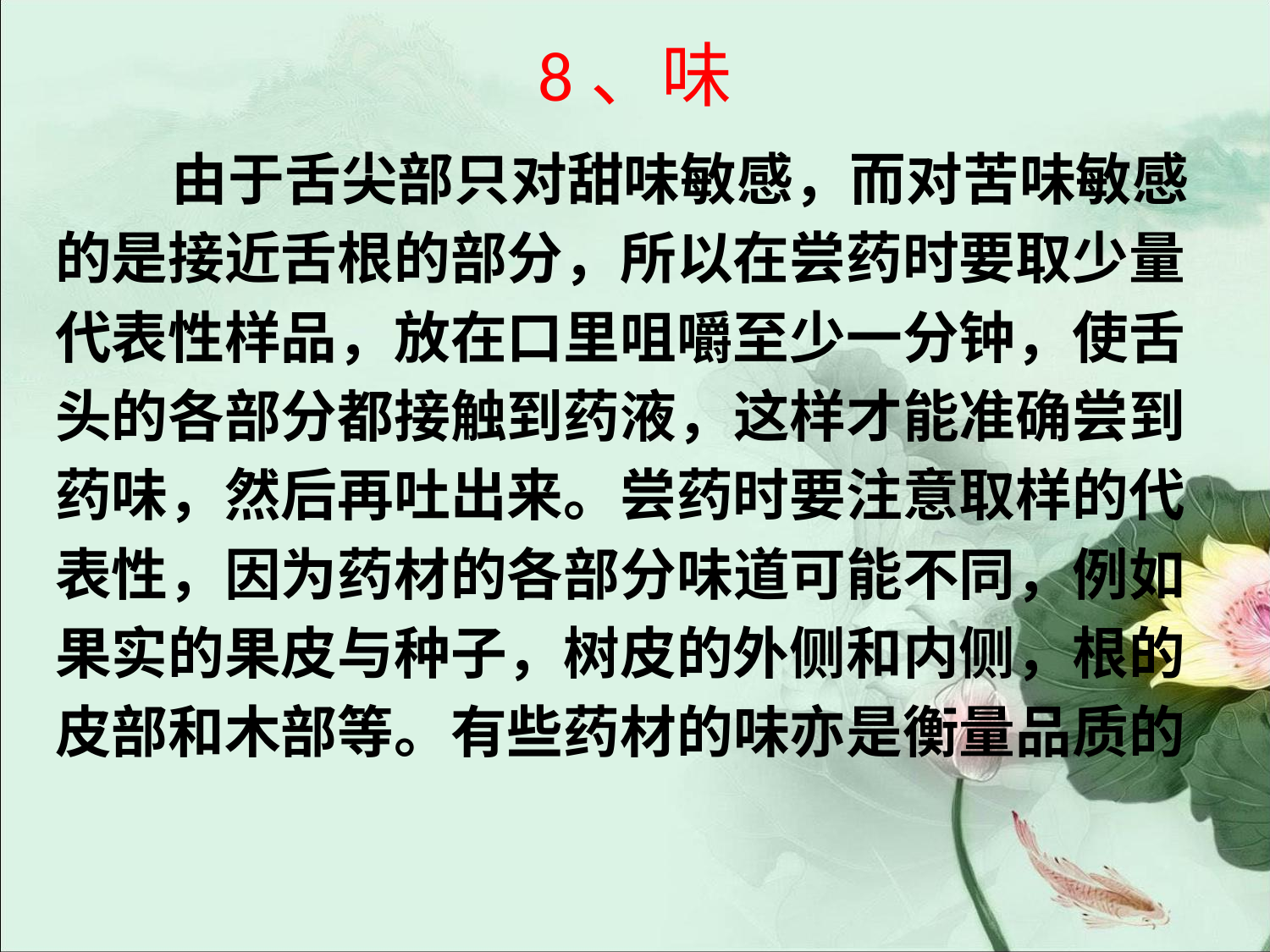

# 8、味
        由于舌尖部只对甜味敏感，而对苦味敏感
的是接近舌根的部分，所以在尝药时要取少量
代表性样品，放在口里咀嚼至少一分钟，使舌
头的各部分都接触到药液，这样才能准确尝到
药味，然后再吐出来。尝药时要注意取样的代
表性，因为药材的各部分味道可能不同，例如
果实的果皮与种子，树皮的外侧和内侧，根的
皮部和木部等。有些药材的味亦是衡量品质的